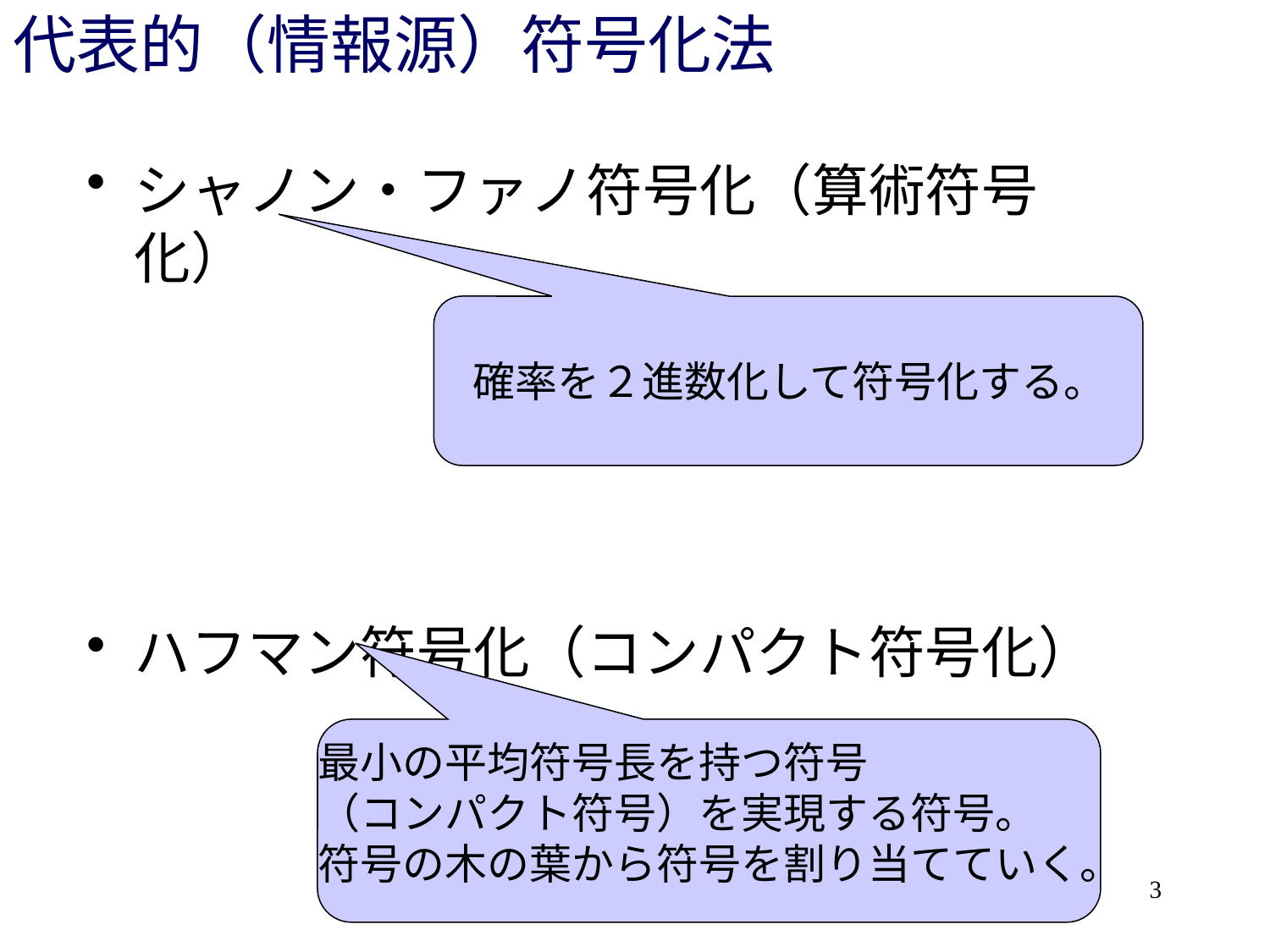

# 代表的（情報源）符号化法
シャノン・ファノ符号化（算術符号化）

ハフマン符号化（コンパクト符号化）

確率を２進数化して符号化する。

最小の平均符号長を持つ符号
（コンパクト符号）を実現する符号。
符号の木の葉から符号を割り当てていく。
3